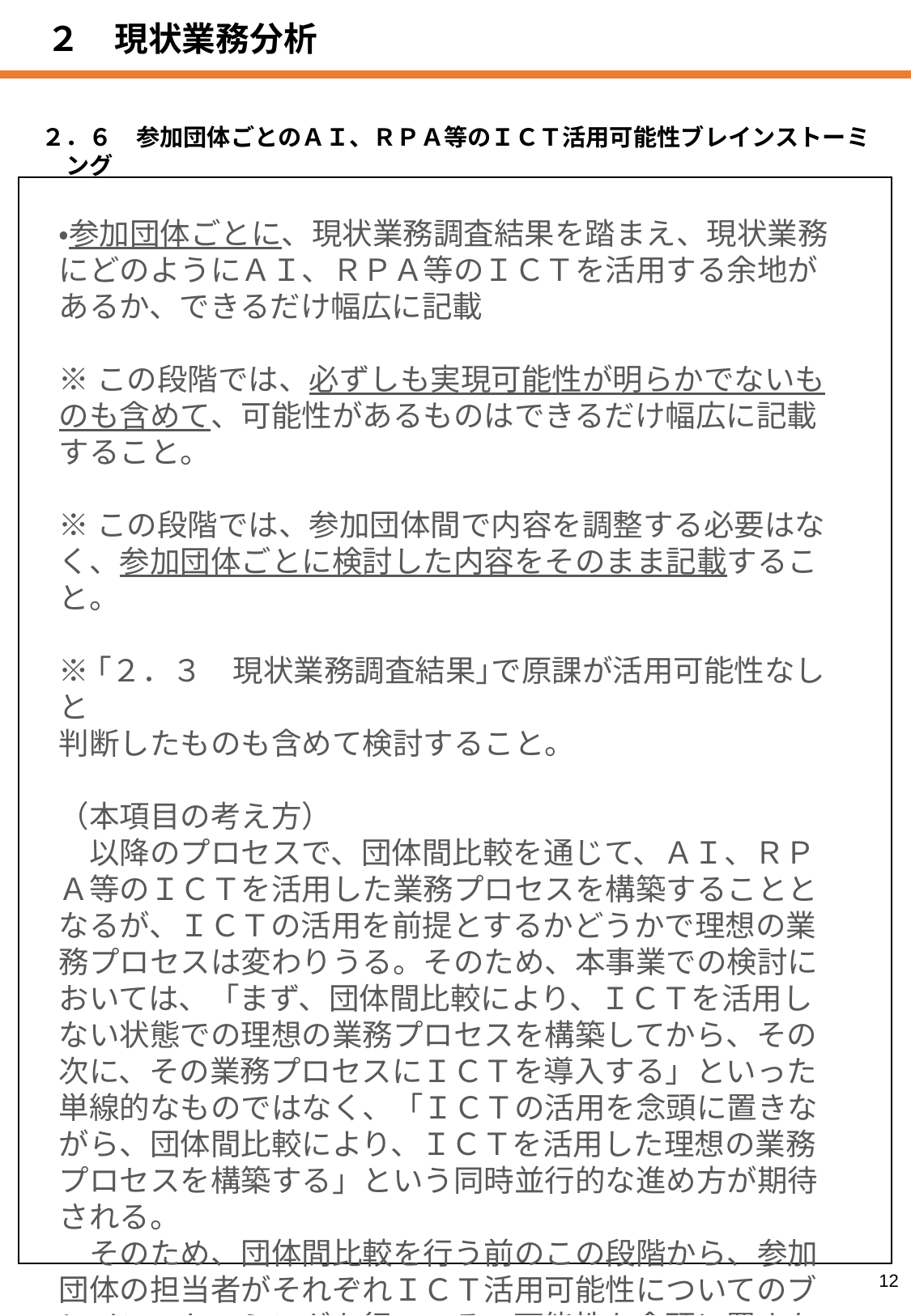

２　現状業務分析
２．６　参加団体ごとのＡＩ、ＲＰＡ等のＩＣＴ活用可能性ブレインストーミング

・参加団体ごとに、現状業務調査結果を踏まえ、現状業務にどのようにＡＩ、ＲＰＡ等のＩＣＴを活用する余地があるか、できるだけ幅広に記載

※この段階では、必ずしも実現可能性が明らかでないものも含めて、可能性があるものはできるだけ幅広に記載すること。

※この段階では、参加団体間で内容を調整する必要はなく、参加団体ごとに検討した内容をそのまま記載すること。

※｢２．３　現状業務調査結果｣で原課が活用可能性なしと
判断したものも含めて検討すること。

（本項目の考え方）
　以降のプロセスで、団体間比較を通じて、ＡＩ、ＲＰＡ等のＩＣＴを活用した業務プロセスを構築することとなるが、ＩＣＴの活用を前提とするかどうかで理想の業務プロセスは変わりうる。そのため、本事業での検討においては、「まず、団体間比較により、ＩＣＴを活用しない状態での理想の業務プロセスを構築してから、その次に、その業務プロセスにＩＣＴを導入する」といった単線的なものではなく、「ＩＣＴの活用を念頭に置きながら、団体間比較により、ＩＣＴを活用した理想の業務プロセスを構築する」という同時並行的な進め方が期待される。
　そのため、団体間比較を行う前のこの段階から、参加団体の担当者がそれぞれＩＣＴ活用可能性についてのブレインストーミングを行い、その可能性を念頭に置きながら以降のプロセスに臨んでいただくため、本項目を記載していただくこととしている。
12